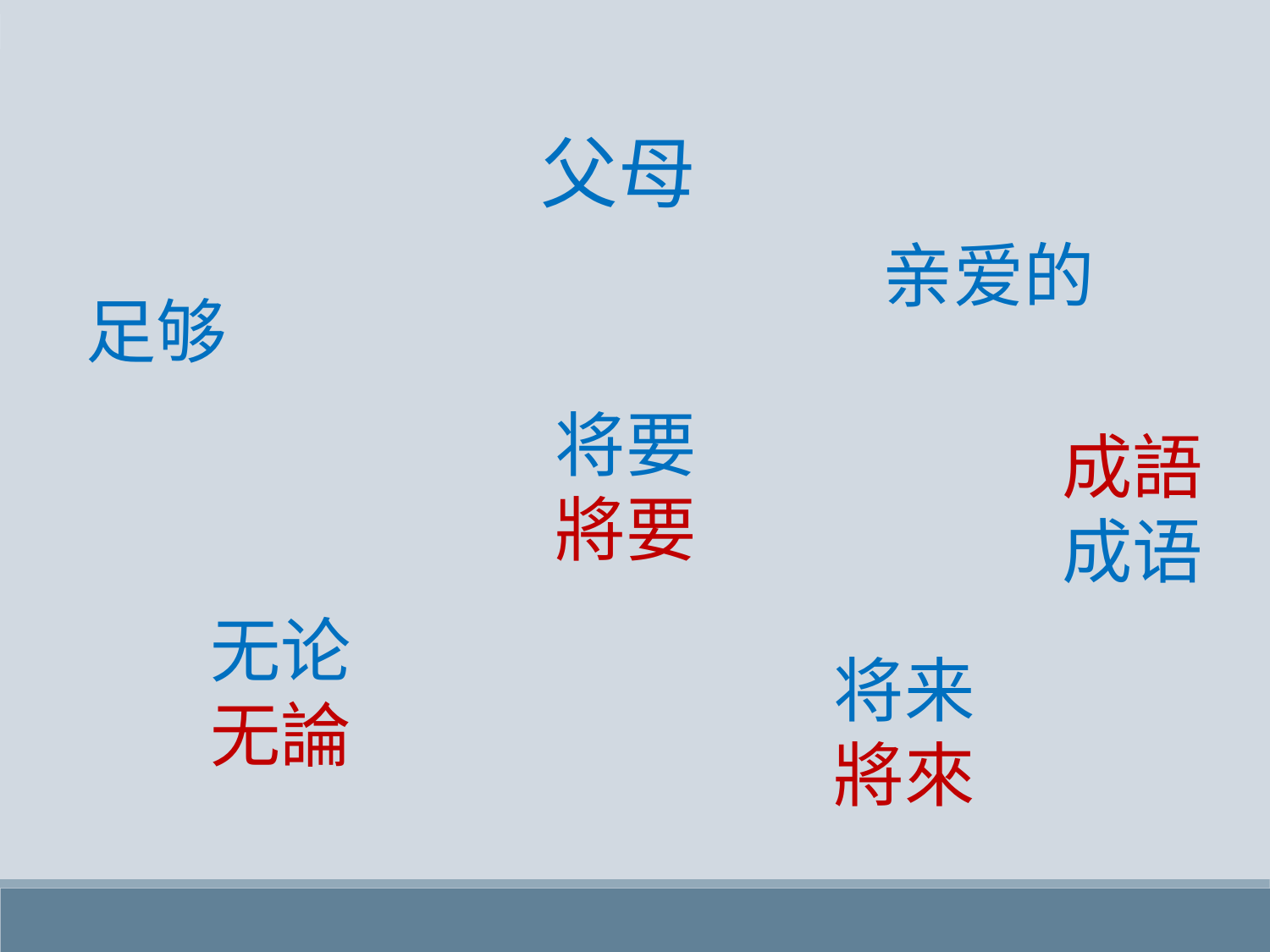

父母
亲爱的
足够
将要
將要
成語
成语
无论
无論
将来
將來